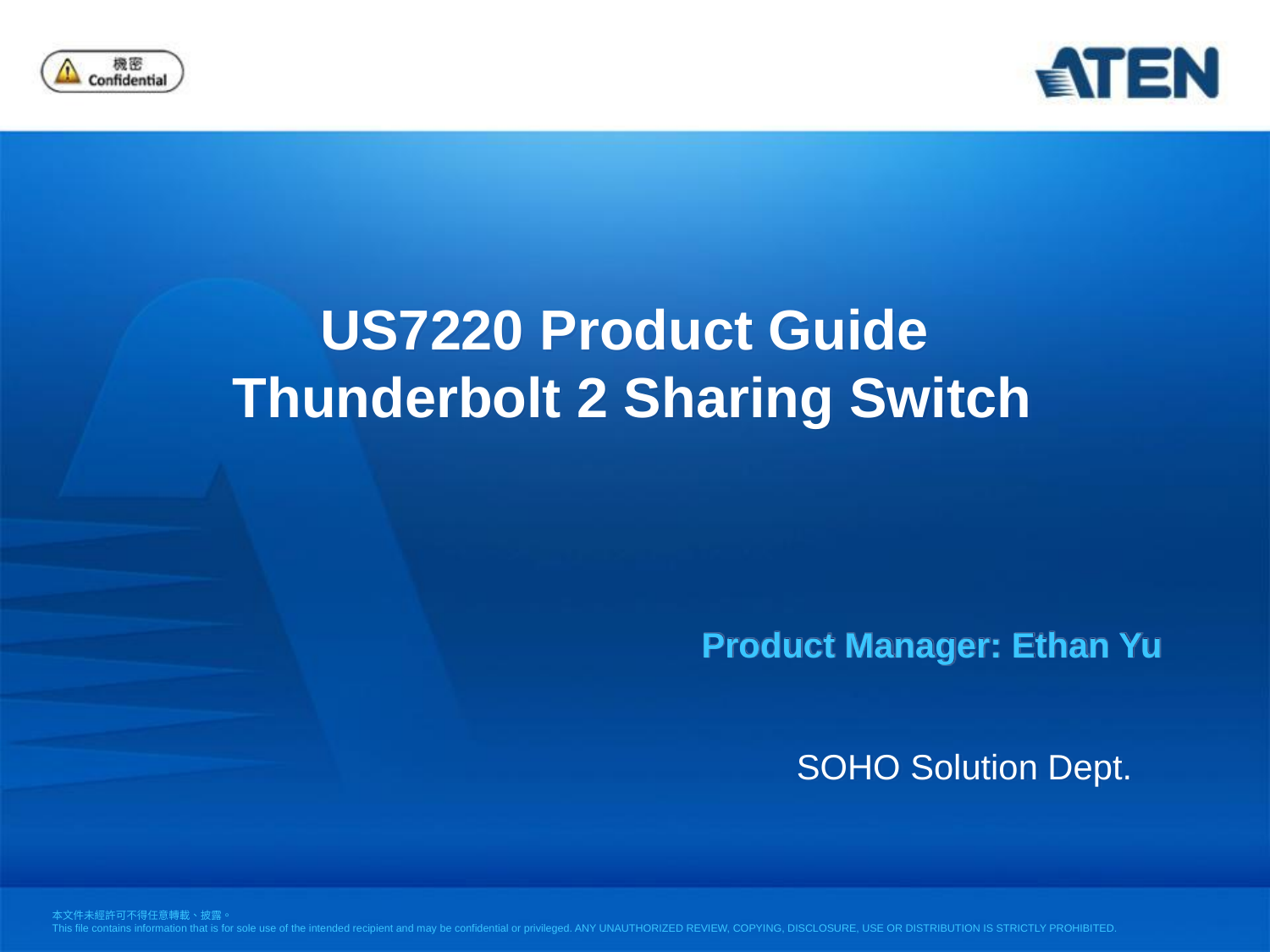

# US7220 Product Guide Thunderbolt 2 Sharing Switch

Product Manager: Ethan Yu
SOHO Solution Dept.
本文件未經許可不得任意轉載、披露。
This file contains information that is for sole use of the intended recipient and may be confidential or privileged. ANY UNAUTHORIZED REVIEW, COPYING, DISCLOSURE, USE OR DISTRIBUTION IS STRICTLY PROHIBITED.